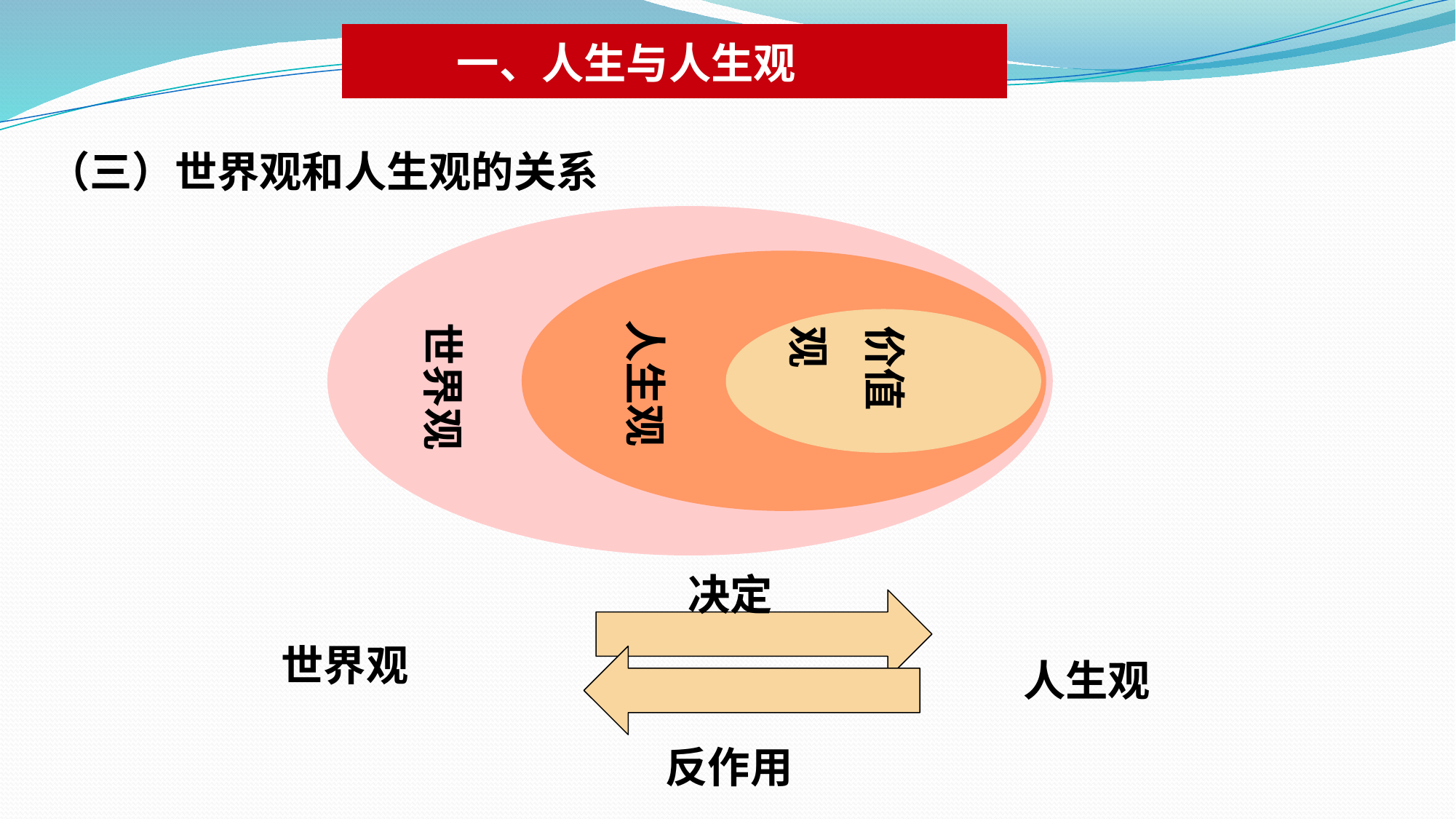

一、人生与人生观

（三）世界观和人生观的关系

人生观

世界观
价值观
决定

世界观
人生观

反作用